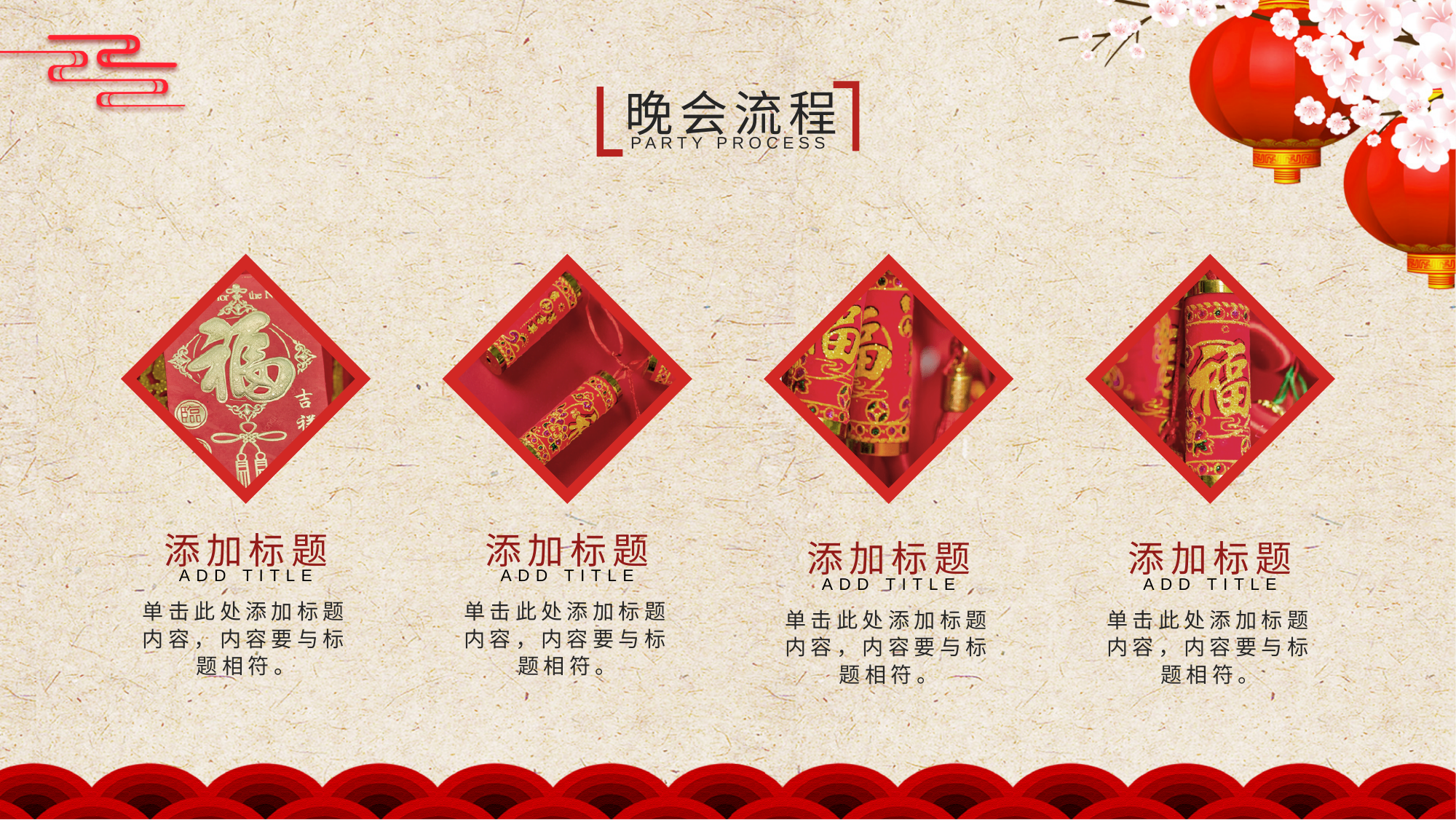

晚会流程

PARTY PROCESS

添加标题
ADD TITLE
单击此处添加标题内容，内容要与标题相符。
添加标题
ADD TITLE
单击此处添加标题内容，内容要与标题相符。
添加标题
ADD TITLE
单击此处添加标题内容，内容要与标题相符。
添加标题
ADD TITLE
单击此处添加标题内容，内容要与标题相符。